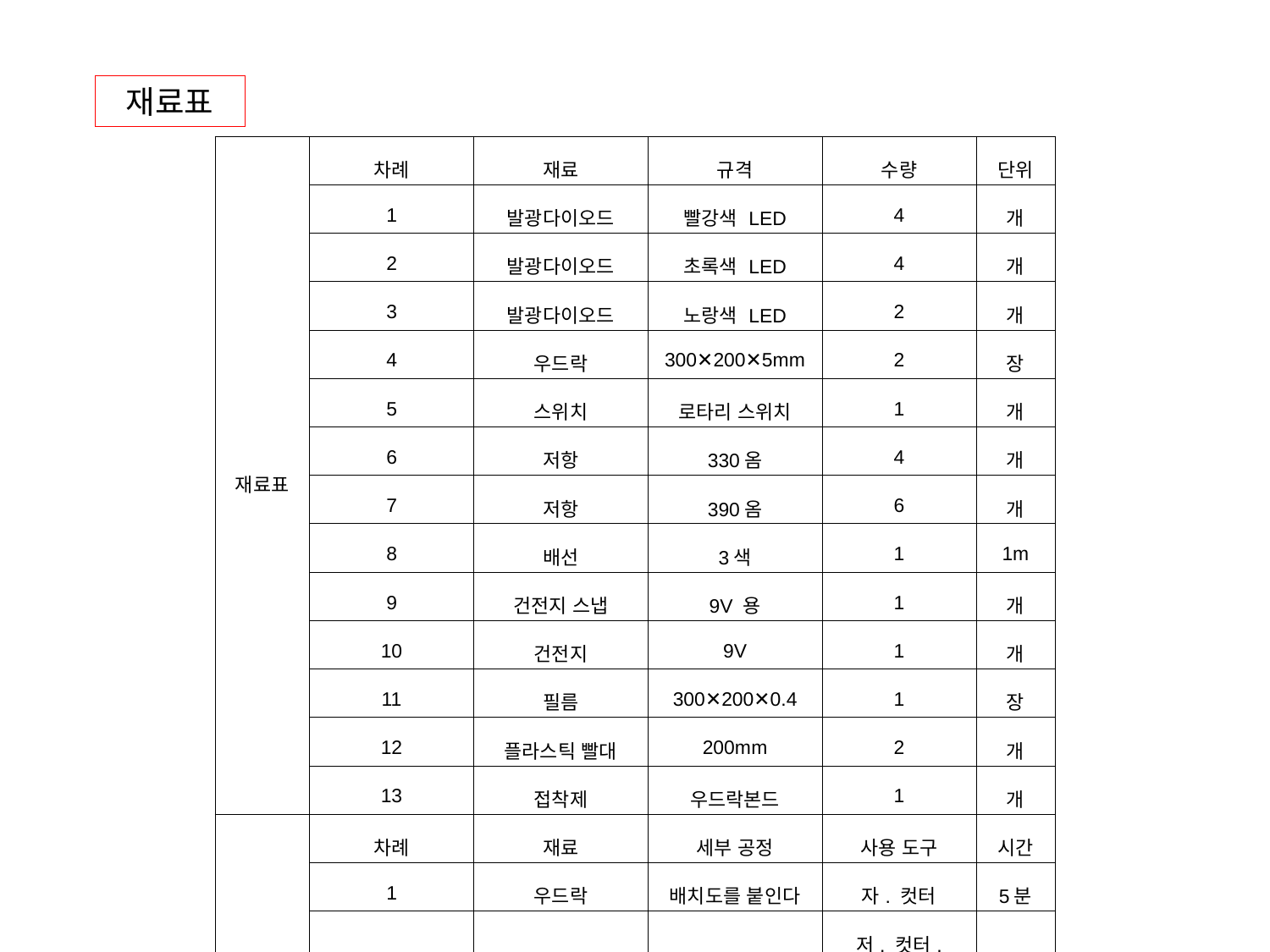

재료표
| 재료표 | 차례 | 재료 | 규격 | 수량 | 단위 |
| --- | --- | --- | --- | --- | --- |
|  | 1 | 발광다이오드 | 빨강색 LED | 4 | 개 |
|  | 2 | 발광다이오드 | 초록색 LED | 4 | 개 |
|  | 3 | 발광다이오드 | 노랑색 LED | 2 | 개 |
|  | 4 | 우드락 | 300✕200✕5mm | 2 | 장 |
|  | 5 | 스위치 | 로타리 스위치 | 1 | 개 |
|  | 6 | 저항 | 330옴 | 4 | 개 |
|  | 7 | 저항 | 390옴 | 6 | 개 |
|  | 8 | 배선 | 3색 | 1 | 1m |
|  | 9 | 건전지 스냅 | 9V 용 | 1 | 개 |
|  | 10 | 건전지 | 9V | 1 | 개 |
|  | 11 | 필름 | 300✕200✕0.4 | 1 | 장 |
|  | 12 | 플라스틱 빨대 | 200mm | 2 | 개 |
|  | 13 | 접착제 | 우드락본드 | 1 | 개 |
| 공정표 | 차례 | 재료 | 세부 공정 | 사용 도구 | 시간 |
|  | 1 | 우드락 | 배치도를 붙인다 | 자. 컷터 | 5분 |
|  | 2 | 우드락 | 도로 받침대 조립 | 저, 컷터, 접착제 | 5분 |
|  | 3 | 부품 배치 | 스위치 조립 | 벤치, 접착제 | 5분 |
|  | 4 | LED,저항, 배선 | 배선(땜납) | 전기 인두, 닛퍼 | 20분 |
|  | 5 | 필름, 빨대 | 신호등 조립 | 컷터, 접착제 | 10분 |
|  |  |  |  |  |  |